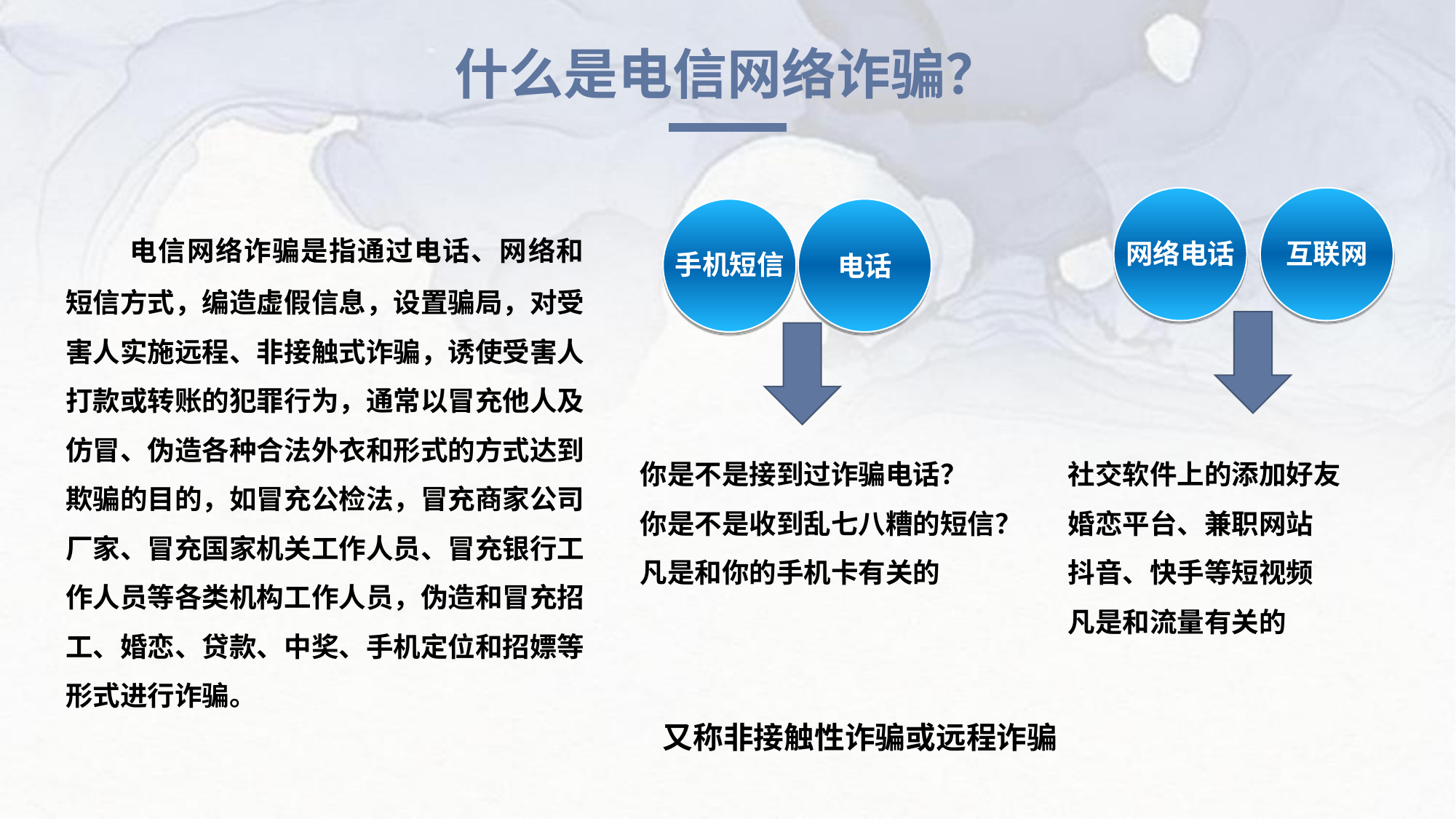

什么是电信网络诈骗？
     电信网络诈骗是指通过电话、网络和短信方式，编造虚假信息，设置骗局，对受害人实施远程、非接触式诈骗，诱使受害人打款或转账的犯罪行为，通常以冒充他人及仿冒、伪造各种合法外衣和形式的方式达到欺骗的目的，如冒充公检法，冒充商家公司厂家、冒充国家机关工作人员、冒充银行工作人员等各类机构工作人员，伪造和冒充招工、婚恋、贷款、中奖、手机定位和招嫖等形式进行诈骗。

电话
互联网
网络电话
手机短信

社交软件上的添加好友
婚恋平台、兼职网站
抖音、快手等短视频
凡是和流量有关的
你是不是接到过诈骗电话？
你是不是收到乱七八糟的短信？
凡是和你的手机卡有关的
又称非接触性诈骗或远程诈骗